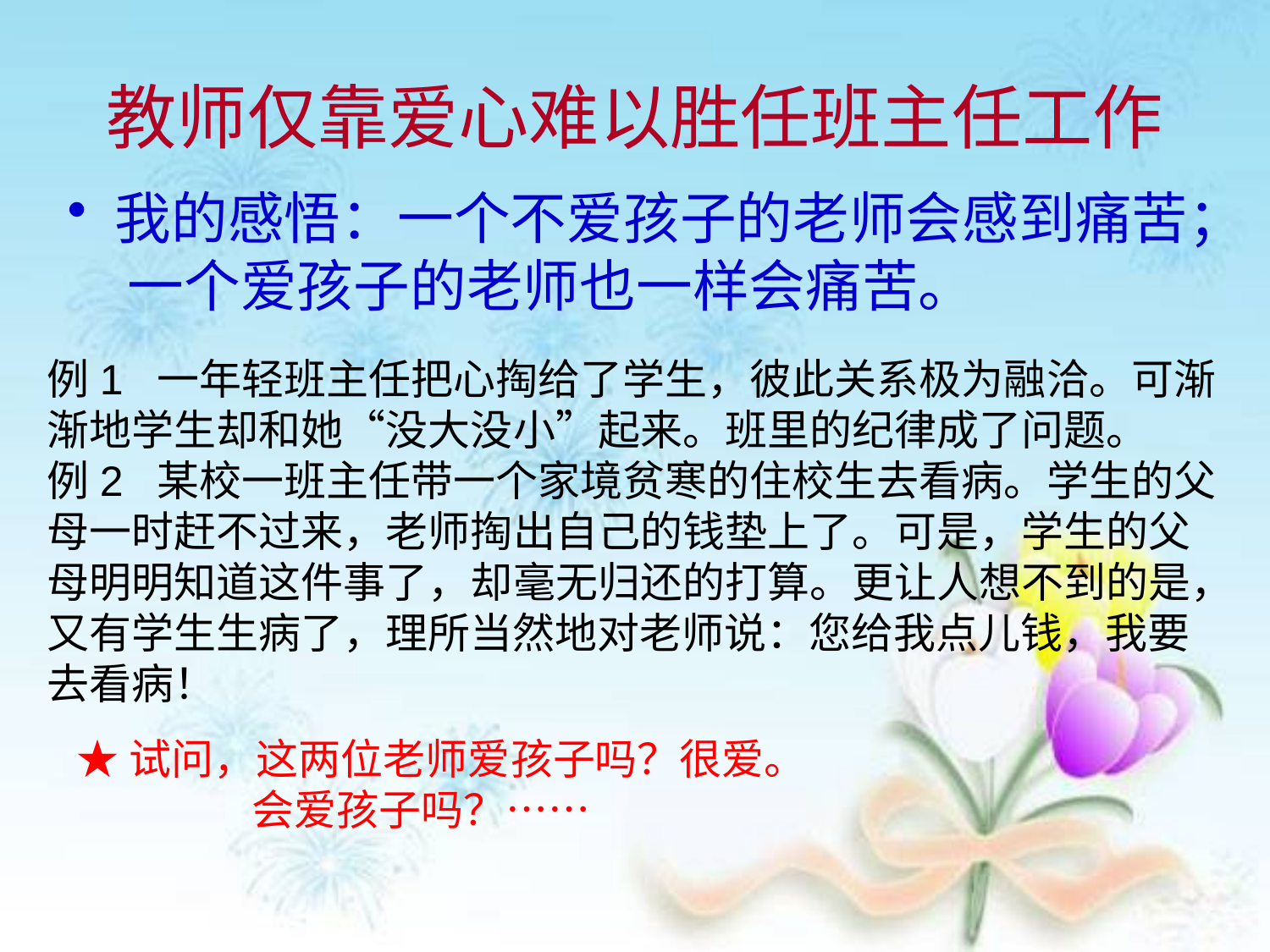

# 教师仅靠爱心难以胜任班主任工作
我的感悟：一个不爱孩子的老师会感到痛苦； 一个爱孩子的老师也一样会痛苦。
例1  一年轻班主任把心掏给了学生，彼此关系极为融洽。可渐渐地学生却和她“没大没小”起来。班里的纪律成了问题。
例2  某校一班主任带一个家境贫寒的住校生去看病。学生的父母一时赶不过来，老师掏出自己的钱垫上了。可是，学生的父母明明知道这件事了，却毫无归还的打算。更让人想不到的是，又有学生生病了，理所当然地对老师说：您给我点儿钱，我要去看病！
 ★试问，这两位老师爱孩子吗？很爱。
     　　　会爱孩子吗？……